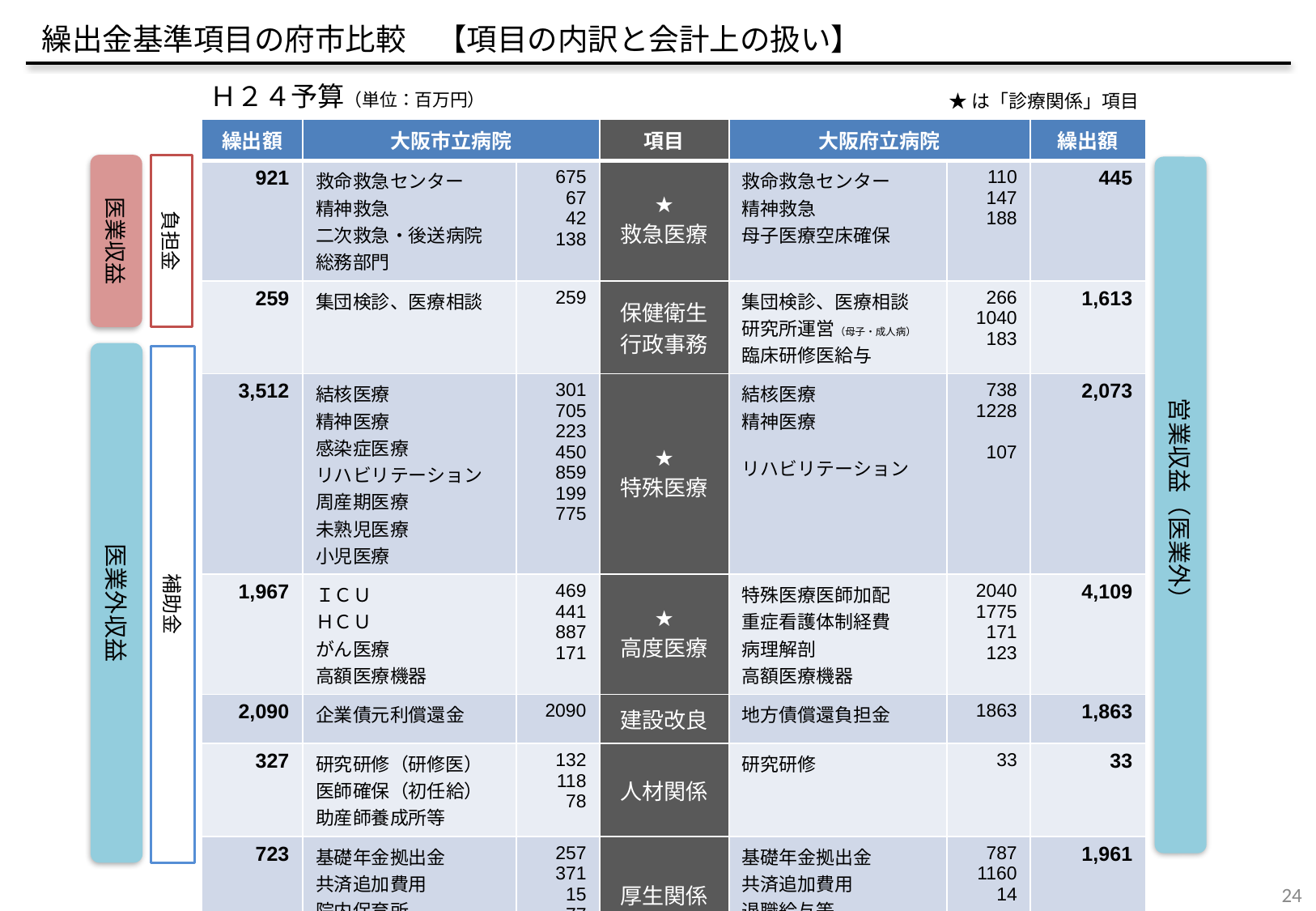

繰出金基準項目の府市比較　【項目の内訳と会計上の扱い】
Ｈ２４予算（単位：百万円）
★は「診療関係」項目
| 繰出額 | 大阪市立病院 |  | 項目 | 大阪府立病院 |  | 繰出額 |
| --- | --- | --- | --- | --- | --- | --- |
| 921 | 救命救急センター 精神救急 二次救急・後送病院 総務部門 | 675 67 42 138 | ★ 救急医療 | 救命救急センター 精神救急 母子医療空床確保 | 110 147 188 | 445 |
| 259 | 集団検診、医療相談 | 259 | 保健衛生 行政事務 | 集団検診、医療相談 研究所運営（母子・成人病） 臨床研修医給与 | 266 1040 183 | 1,613 |
| 3,512 | 結核医療 精神医療 感染症医療 リハビリテーション 周産期医療 未熟児医療 小児医療 | 301 705 223 450 859 199 775 | ★ 特殊医療 | 結核医療 精神医療 リハビリテーション | 738 1228 107 | 2,073 |
| 1,967 | ＩＣＵ ＨＣＵ がん医療 高額医療機器 | 469 441 887 171 | ★ 高度医療 | 特殊医療医師加配 重症看護体制経費 病理解剖 高額医療機器 | 2040 1775 171 123 | 4,109 |
| 2,090 | 企業債元利償還金 | 2090 | 建設改良 | 地方債償還負担金 | 1863 | 1,863 |
| 327 | 研究研修（研修医） 医師確保（初任給） 助産師養成所等 | 132 118 78 | 人材関係 | 研究研修 | 33 | 33 |
| 723 | 基礎年金拠出金 共済追加費用 院内保育所 児童手当 公会計制度改正対応 | 257 371 15 77 4 | 厚生関係 等 | 基礎年金拠出金 共済追加費用 退職給与等 | 787 1160 14 | 1,961 |
| 9,799 |  |  | 合計 |  |  | 12,097 |
負担金
医業収益
営業収益（医業外）
医業外収益
補助金
24